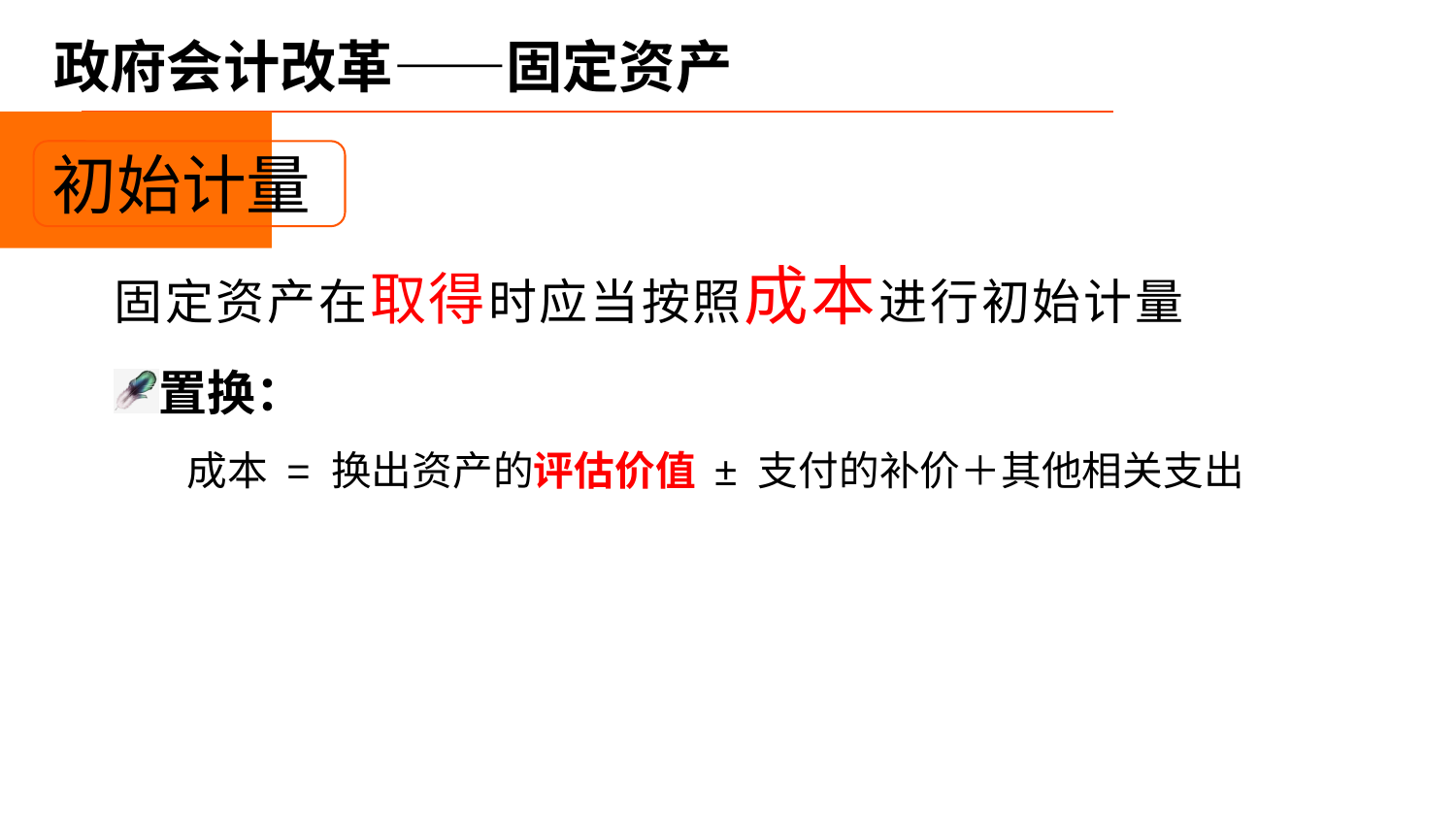

# 政府会计改革——固定资产

初始计量
固定资产在取得时应当按照成本进行初始计量
置换：
成本 = 换出资产的评估价值 ± 支付的补价＋其他相关支出
例：4